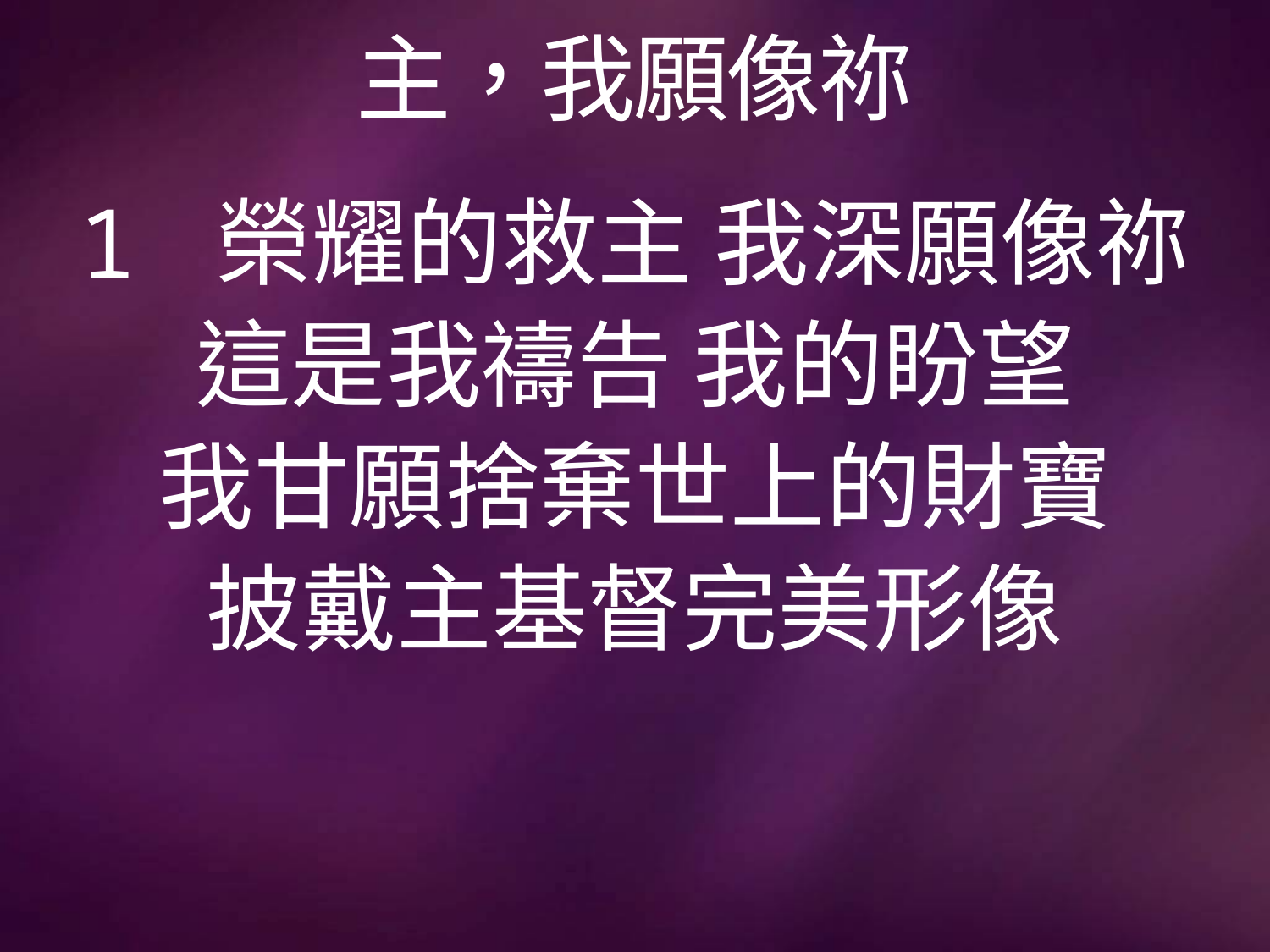

# 主，我願像祢
1 榮耀的救主 我深願像祢
這是我禱告 我的盼望
我甘願捨棄世上的財寶
披戴主基督完美形像